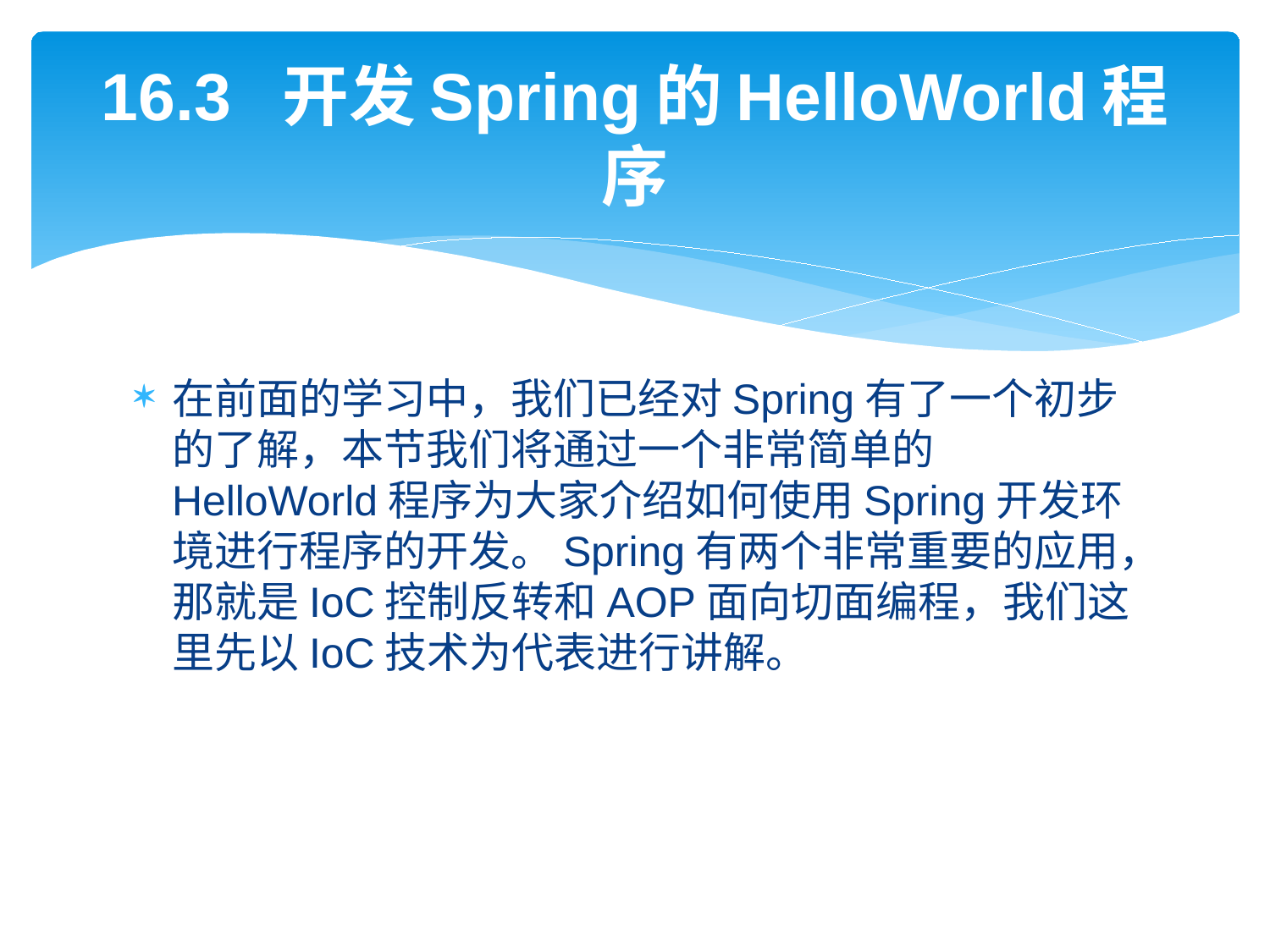

# 16.3  开发Spring的HelloWorld程序
在前面的学习中，我们已经对Spring有了一个初步的了解，本节我们将通过一个非常简单的HelloWorld程序为大家介绍如何使用Spring开发环境进行程序的开发。Spring有两个非常重要的应用，那就是IoC控制反转和AOP面向切面编程，我们这里先以IoC技术为代表进行讲解。